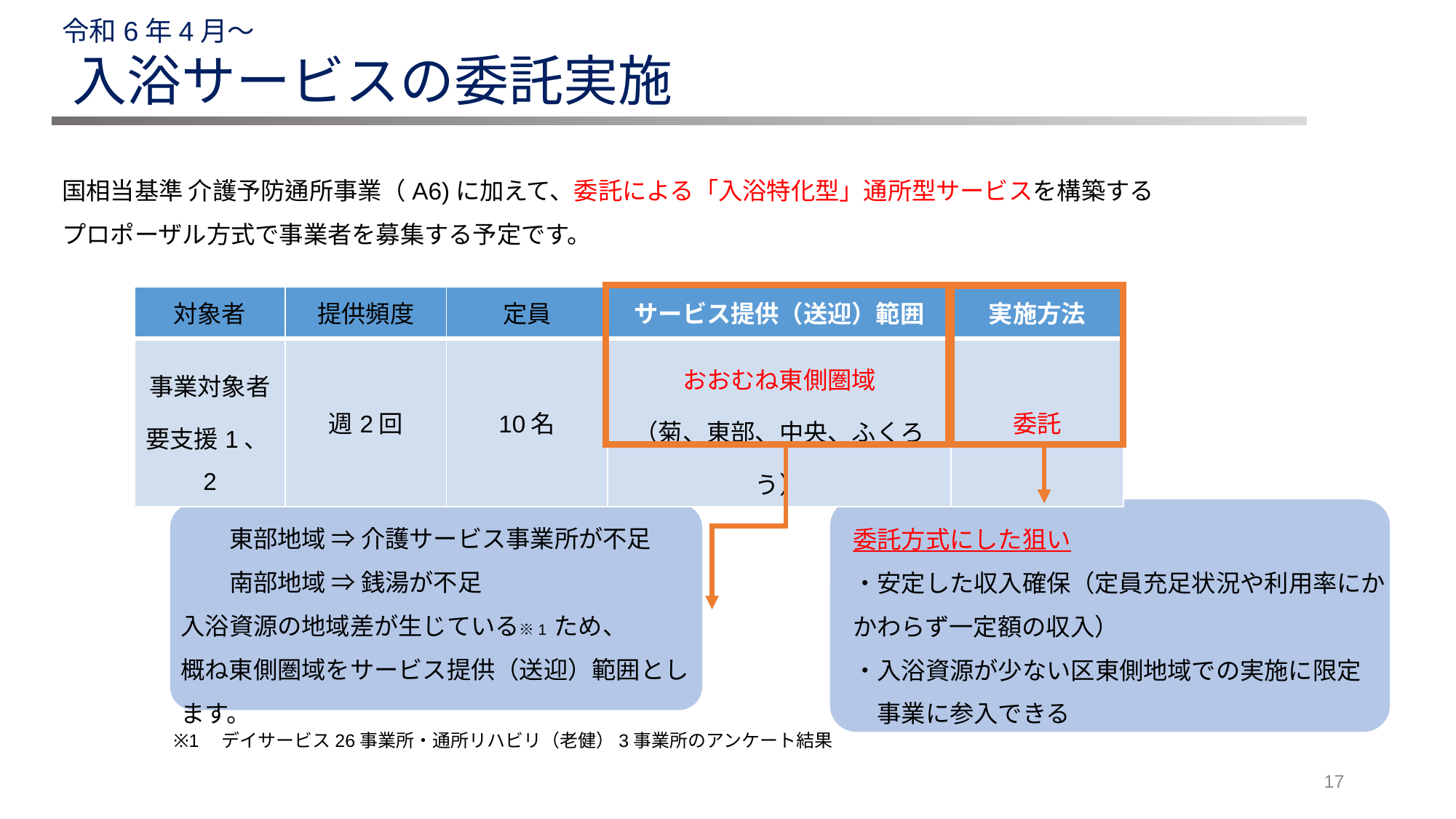

令和6年4月～
入浴サービスの委託実施

国相当基準 介護予防通所事業（A6)に加えて、委託による「入浴特化型」通所型サービスを構築する
プロポーザル方式で事業者を募集する予定です。

| 対象者 | 提供頻度 | 定員 | サービス提供（送迎）範囲 | 実施方法 |
| --- | --- | --- | --- | --- |
| 事業対象者 要支援1、2 | 週2回 | 10名 | おおむね東側圏域 （菊、東部、中央、ふくろう） | 委託 |

　　東部地域 ⇒ 介護サービス事業所が不足
　　南部地域 ⇒ 銭湯が不足
入浴資源の地域差が生じている※1 ため、
概ね東側圏域をサービス提供（送迎）範囲とします。
委託方式にした狙い
・安定した収入確保（定員充足状況や利用率にかかわらず一定額の収入）
・入浴資源が少ない区東側地域での実施に限定
　事業に参入できる

※1　デイサービス26事業所・通所リハビリ（老健）3事業所のアンケート結果
17